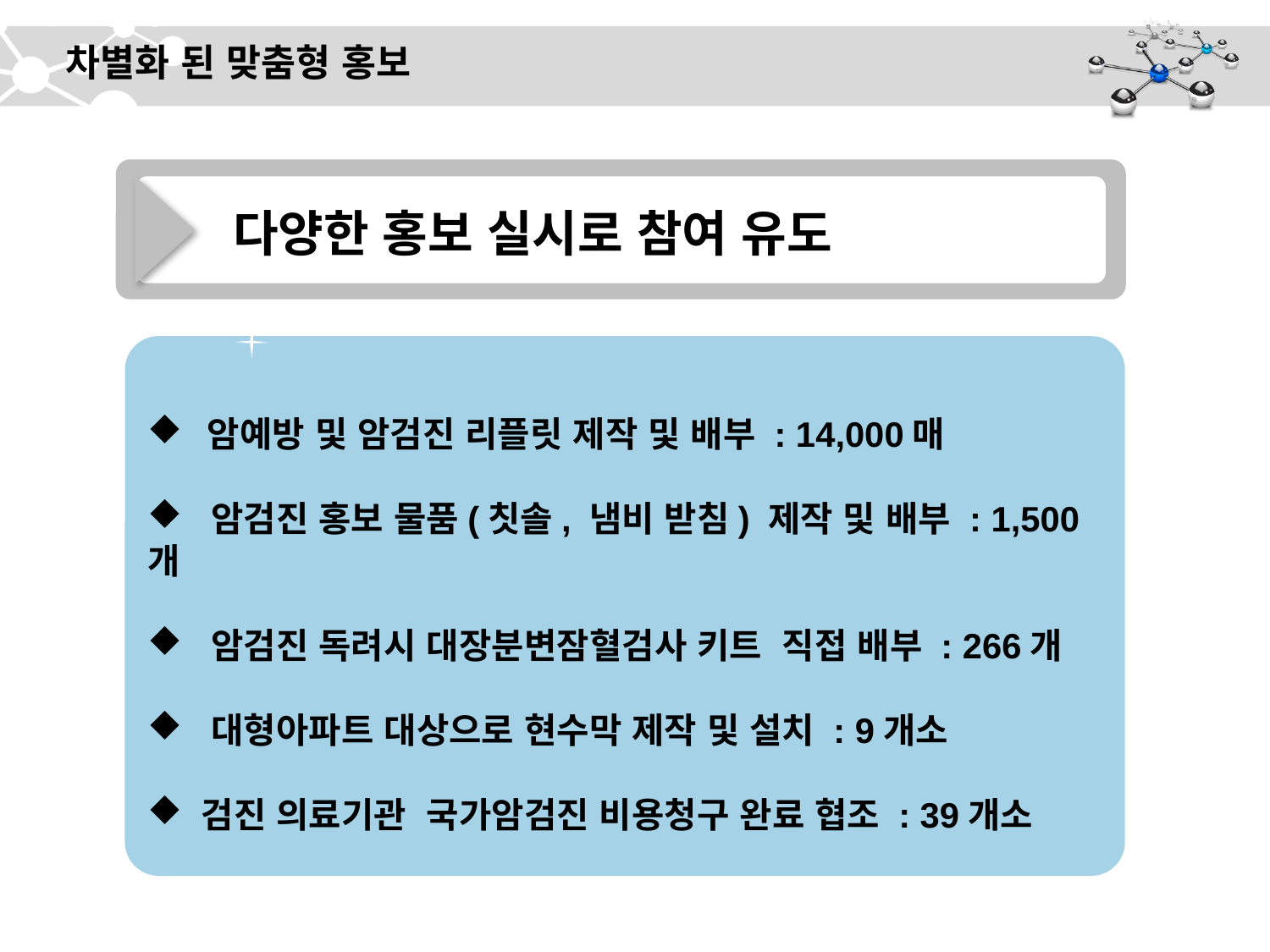

# 차별화 된 맞춤형 홍보

 다양한 홍보 실시로 참여 유도

  암예방 및 암검진 리플릿 제작 및 배부 : 14,000매

  암검진 홍보 물품(칫솔, 냄비 받침) 제작 및 배부 : 1,500개

  암검진 독려시 대장분변잠혈검사 키트  직접 배부 : 266개

  대형아파트 대상으로 현수막 제작 및 설치 : 9개소

 검진 의료기관  국가암검진 비용청구 완료 협조 : 39개소